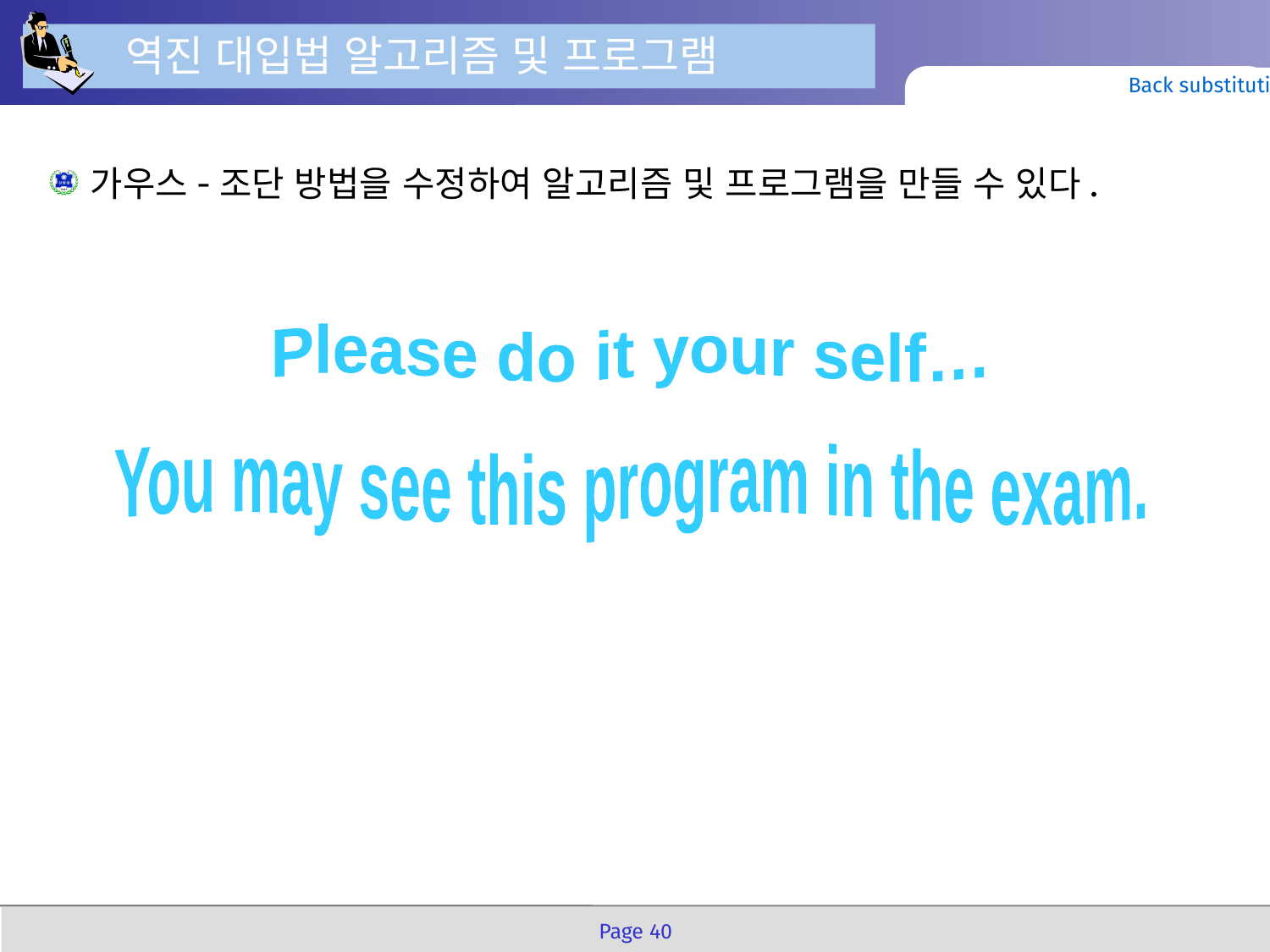

역진 대입법 알고리즘 및 프로그램
Back substitution
가우스-조단 방법을 수정하여 알고리즘 및 프로그램을 만들 수 있다.
Please do it your self…
You may see this program in the exam.
Page 40